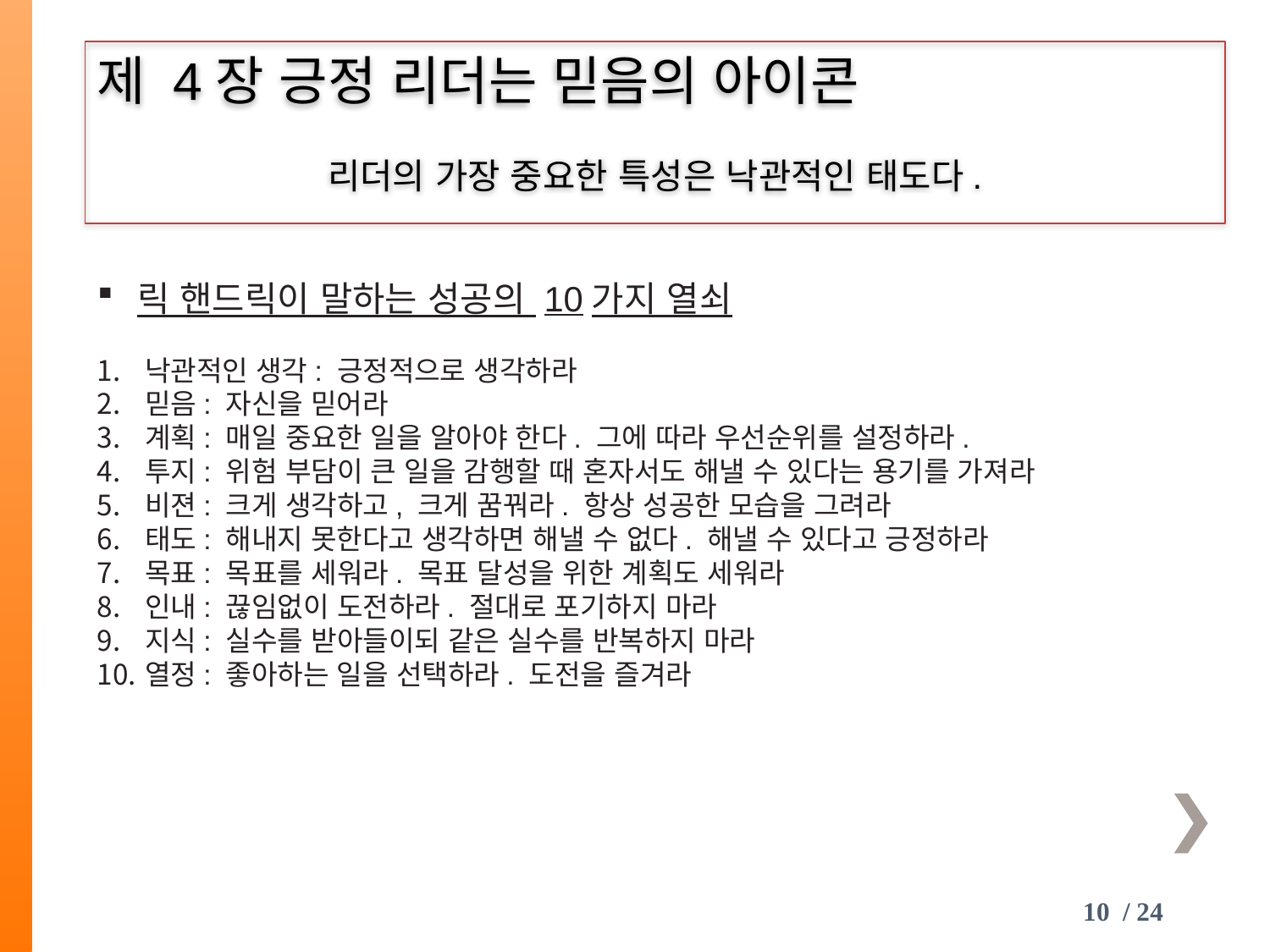

제 4장 긍정 리더는 믿음의 아이콘

리더의 가장 중요한 특성은 낙관적인 태도다.

릭 핸드릭이 말하는 성공의 10가지 열쇠

낙관적인 생각: 긍정적으로 생각하라
믿음: 자신을 믿어라
계획: 매일 중요한 일을 알아야 한다. 그에 따라 우선순위를 설정하라.
투지: 위험 부담이 큰 일을 감행할 때 혼자서도 해낼 수 있다는 용기를 가져라
비젼: 크게 생각하고, 크게 꿈꿔라. 항상 성공한 모습을 그려라
태도: 해내지 못한다고 생각하면 해낼 수 없다. 해낼 수 있다고 긍정하라
목표: 목표를 세워라. 목표 달성을 위한 계획도 세워라
인내: 끊임없이 도전하라. 절대로 포기하지 마라
지식: 실수를 받아들이되 같은 실수를 반복하지 마라
열정: 좋아하는 일을 선택하라. 도전을 즐겨라

10  / 24